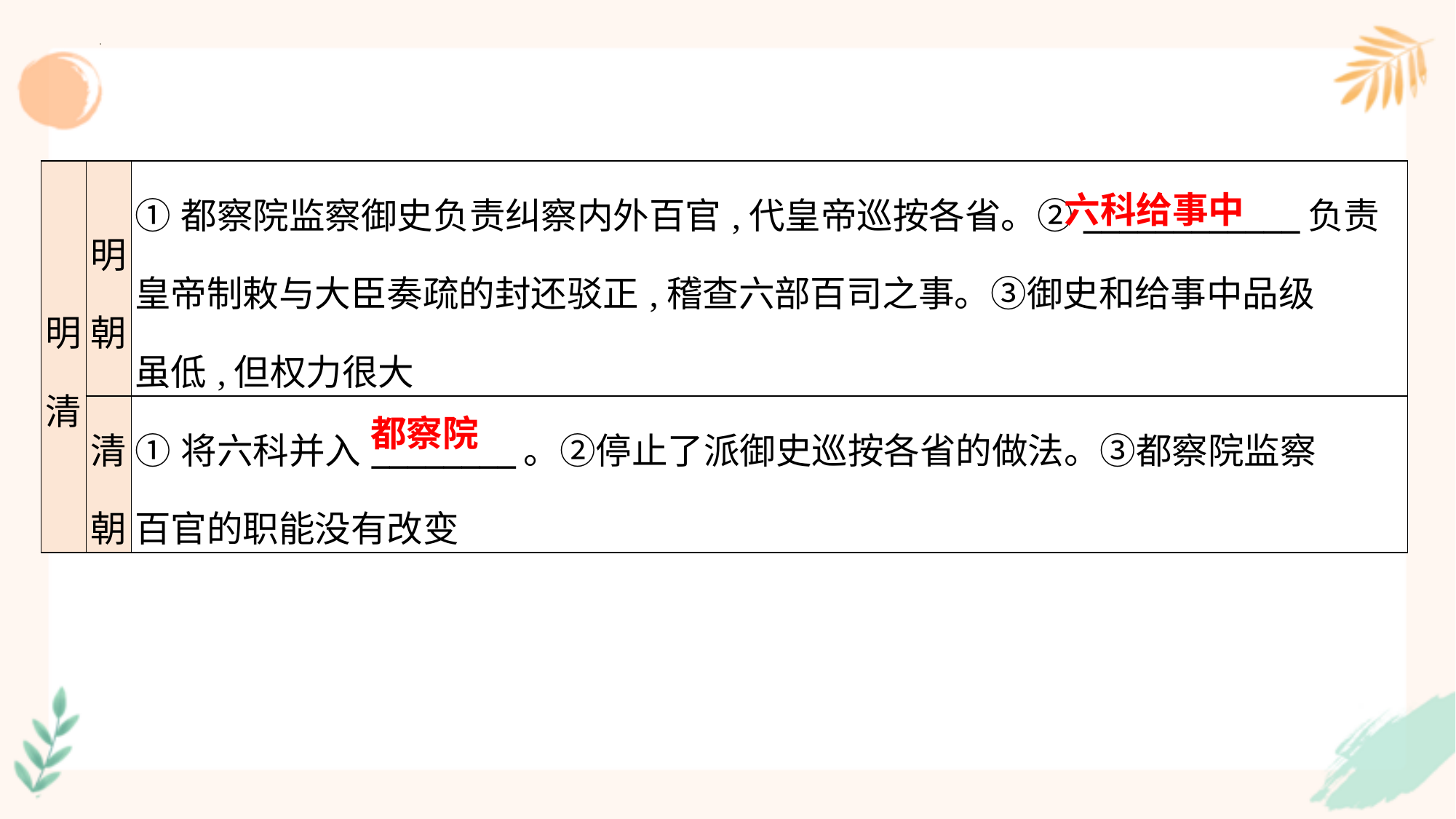

| 明 清 | 明 朝 | ①都察院监察御史负责纠察内外百官,代皇帝巡按各省。②\_\_\_\_\_\_\_\_\_\_\_\_负责 皇帝制敕与大臣奏疏的封还驳正,稽查六部百司之事。③御史和给事中品级 虽低,但权力很大 |
| --- | --- | --- |
|  | 清 朝 | ①将六科并入\_\_\_\_\_\_\_\_。②停止了派御史巡按各省的做法。③都察院监察 百官的职能没有改变 |
六科给事中
都察院